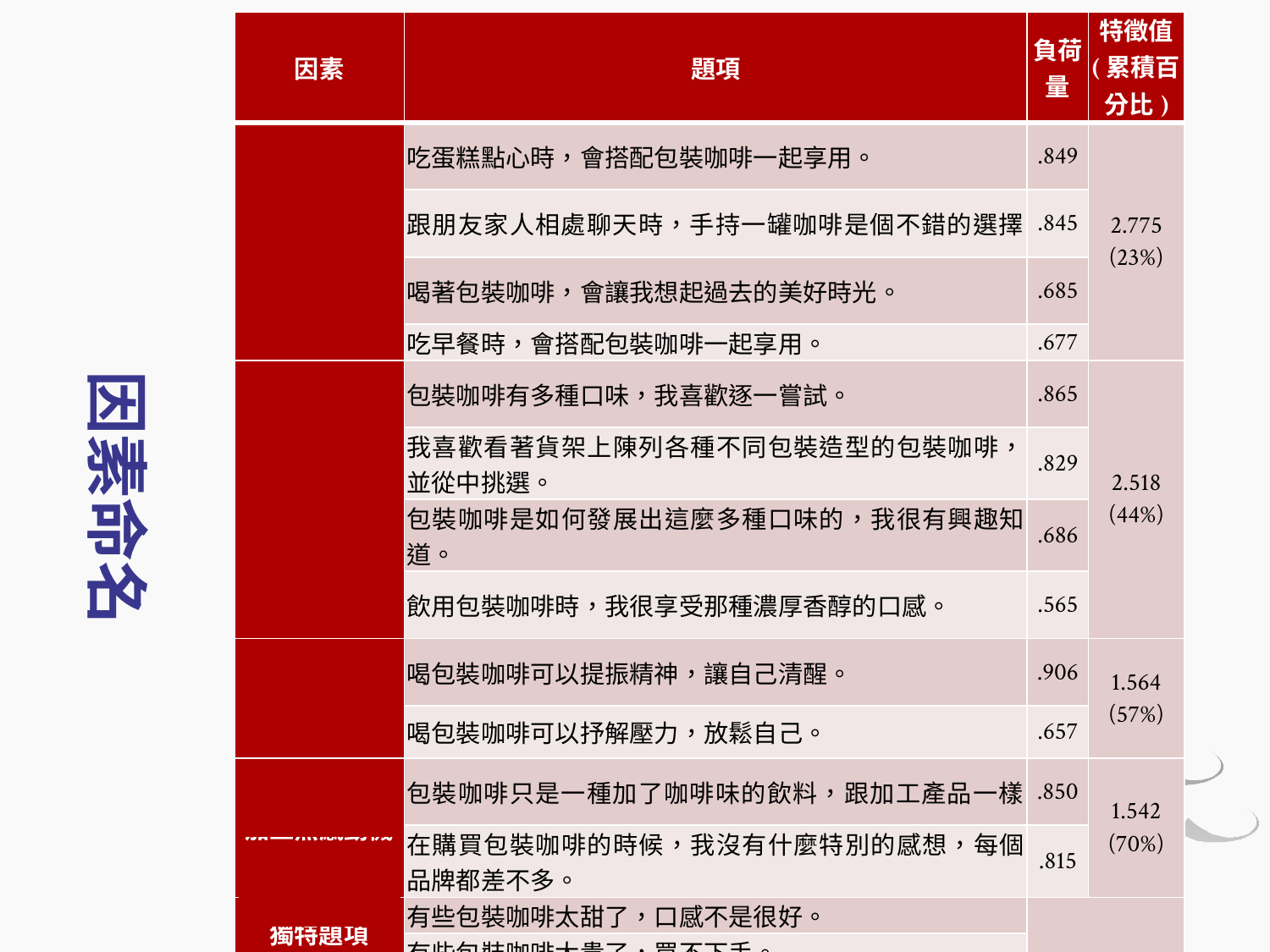

| 因素 | 題項 | 負荷量 | 特徵值 (累積百分比) |
| --- | --- | --- | --- |
| 搭配分享動機 | 吃蛋糕點心時，會搭配包裝咖啡一起享用。 | .849 | 2.775 (23%) |
|  | 跟朋友家人相處聊天時，手持一罐咖啡是個不錯的選擇。 | .845 |  |
|  | 喝著包裝咖啡，會讓我想起過去的美好時光。 | .685 |  |
|  | 吃早餐時，會搭配包裝咖啡一起享用。 | .677 |  |
| 嘗試挑選動機 | 包裝咖啡有多種口味，我喜歡逐一嘗試。 | .865 | 2.518 (44%) |
|  | 我喜歡看著貨架上陳列各種不同包裝造型的包裝咖啡，並從中挑選。 | .829 |  |
|  | 包裝咖啡是如何發展出這麼多種口味的，我很有興趣知道。 | .686 |  |
|  | 飲用包裝咖啡時，我很享受那種濃厚香醇的口感。 | .565 |  |
| 提神抒壓動機 | 喝包裝咖啡可以提振精神，讓自己清醒。 | .906 | 1.564 (57%) |
|  | 喝包裝咖啡可以抒解壓力，放鬆自己。 | .657 |  |
| 加工無感動機 | 包裝咖啡只是一種加了咖啡味的飲料，跟加工產品一樣。 | .850 | 1.542 (70%) |
|  | 在購買包裝咖啡的時候，我沒有什麼特別的感想，每個品牌都差不多。 | .815 |  |
| 獨特題項 | 有些包裝咖啡太甜了，口感不是很好。 |  |  |
|  | 有些包裝咖啡太貴了，買不下手。 |  |  |

因素命名